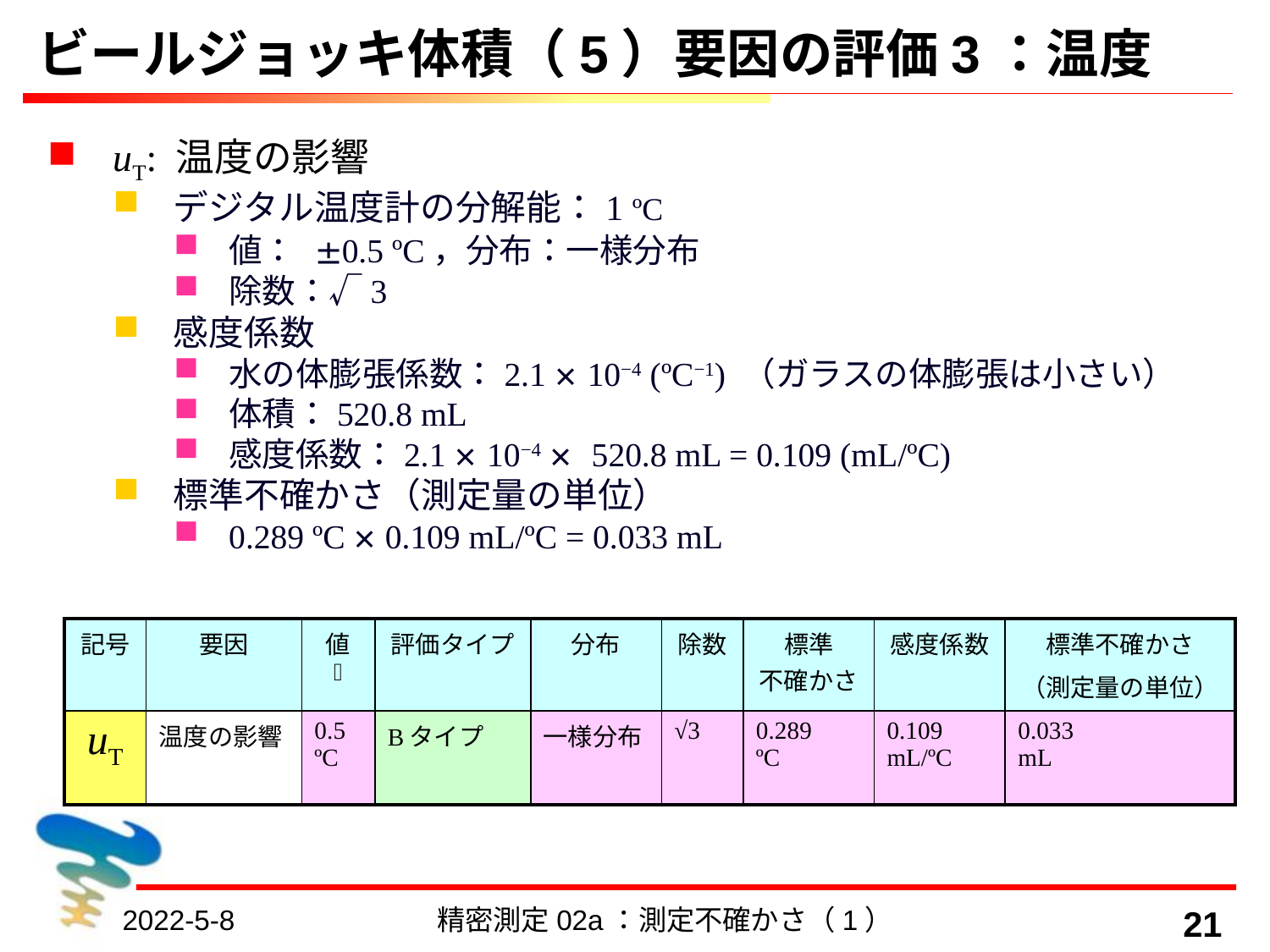

# ビールジョッキ体積（5）要因の評価3：温度
uT: 温度の影響
デジタル温度計の分解能：1 ºC
値： ±0.5 ºC，分布：一様分布
除数：√3
感度係数
水の体膨張係数：2.1 × 10−4 (ºC−1) （ガラスの体膨張は小さい）
体積：520.8 mL
感度係数：2.1 × 10−4 ×  520.8 mL = 0.109 (mL/ºC)
標準不確かさ（測定量の単位）
0.289 ºC × 0.109 mL/ºC = 0.033 mL
| 記号 | 要因 | 値 ± | 評価タイプ | 分布 | 除数 | 標準 不確かさ | 感度係数 | 標準不確かさ （測定量の単位） |
| --- | --- | --- | --- | --- | --- | --- | --- | --- |
| uT | 温度の影響 | 0.5 ºC | Bタイプ | 一様分布 | √3 | 0.289 ºC | 0.109 mL/ºC | 0.033 mL |
2022-5-8
精密測定02a：測定不確かさ（1）
21